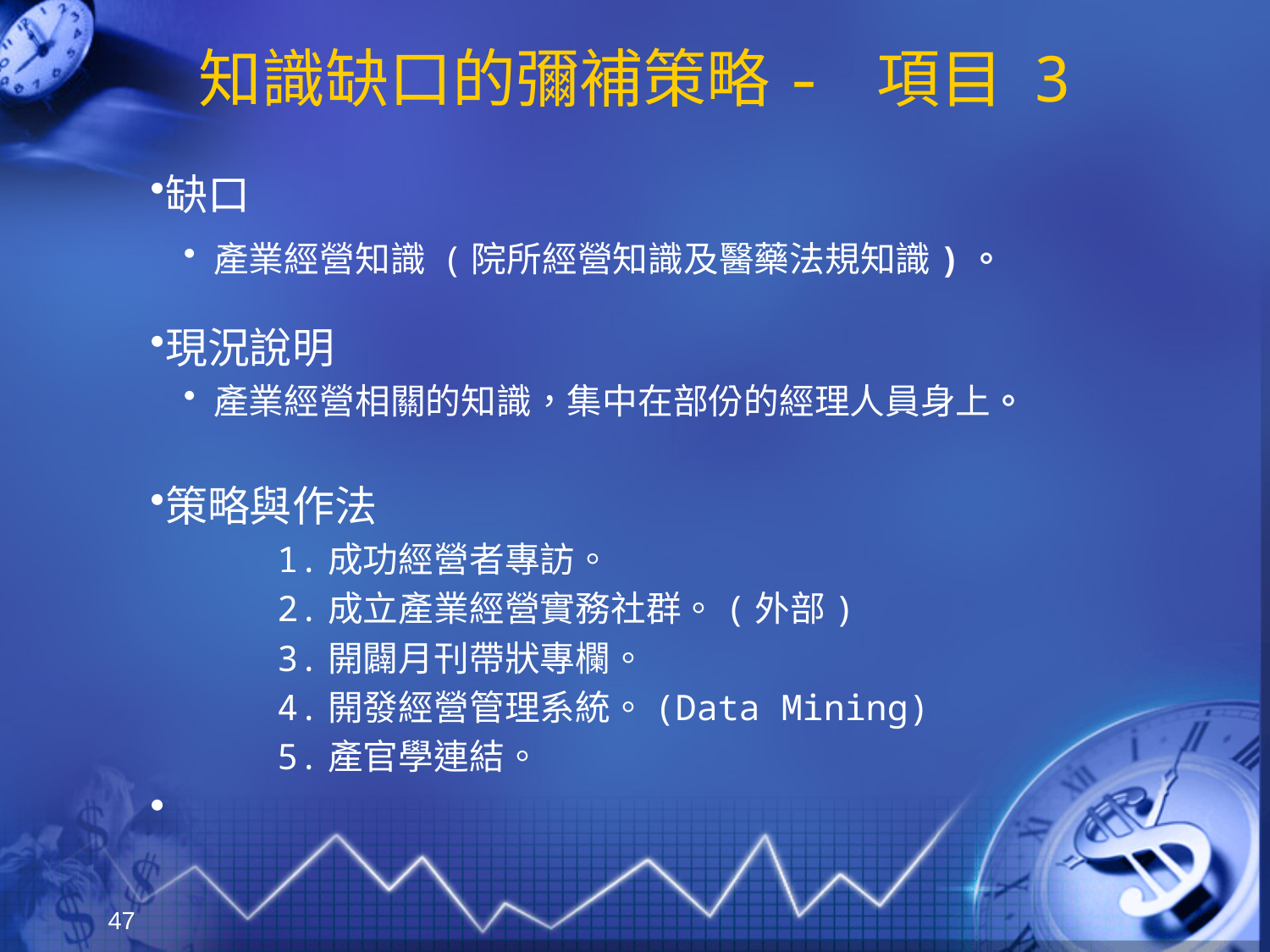

# 知識缺口的彌補策略- 項目 3
缺口
產業經營知識 (院所經營知識及醫藥法規知識)。
現況說明
產業經營相關的知識，集中在部份的經理人員身上。

策略與作法
      1.成功經營者專訪。
      2.成立產業經營實務社群。(外部)
      3.開闢月刊帶狀專欄。
      4.開發經營管理系統。(Data Mining)
      5.產官學連結。

47